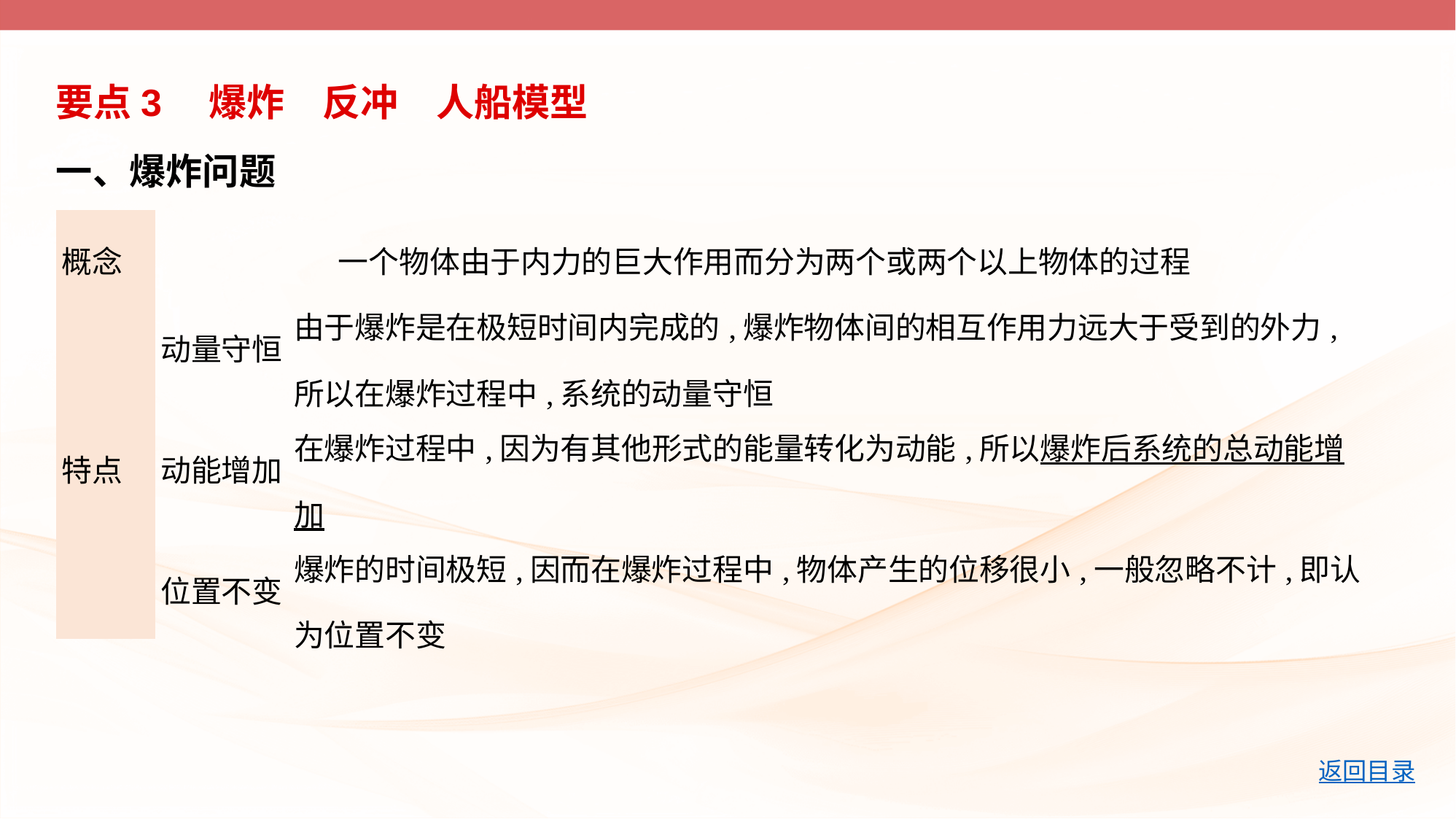

要点3　爆炸　反冲　人船模型
一、爆炸问题
| 概念 | 一个物体由于内力的巨大作用而分为两个或两个以上物体的过程 |  |
| --- | --- | --- |
| 特点 | 动量守恒 | 由于爆炸是在极短时间内完成的,爆炸物体间的相互作用力远大于受到的外力,所以在爆炸过程中,系统的动量守恒 |
|  | 动能增加 | 在爆炸过程中,因为有其他形式的能量转化为动能,所以爆炸后系统的总动能增加 |
|  | 位置不变 | 爆炸的时间极短,因而在爆炸过程中,物体产生的位移很小,一般忽略不计,即认为位置不变 |